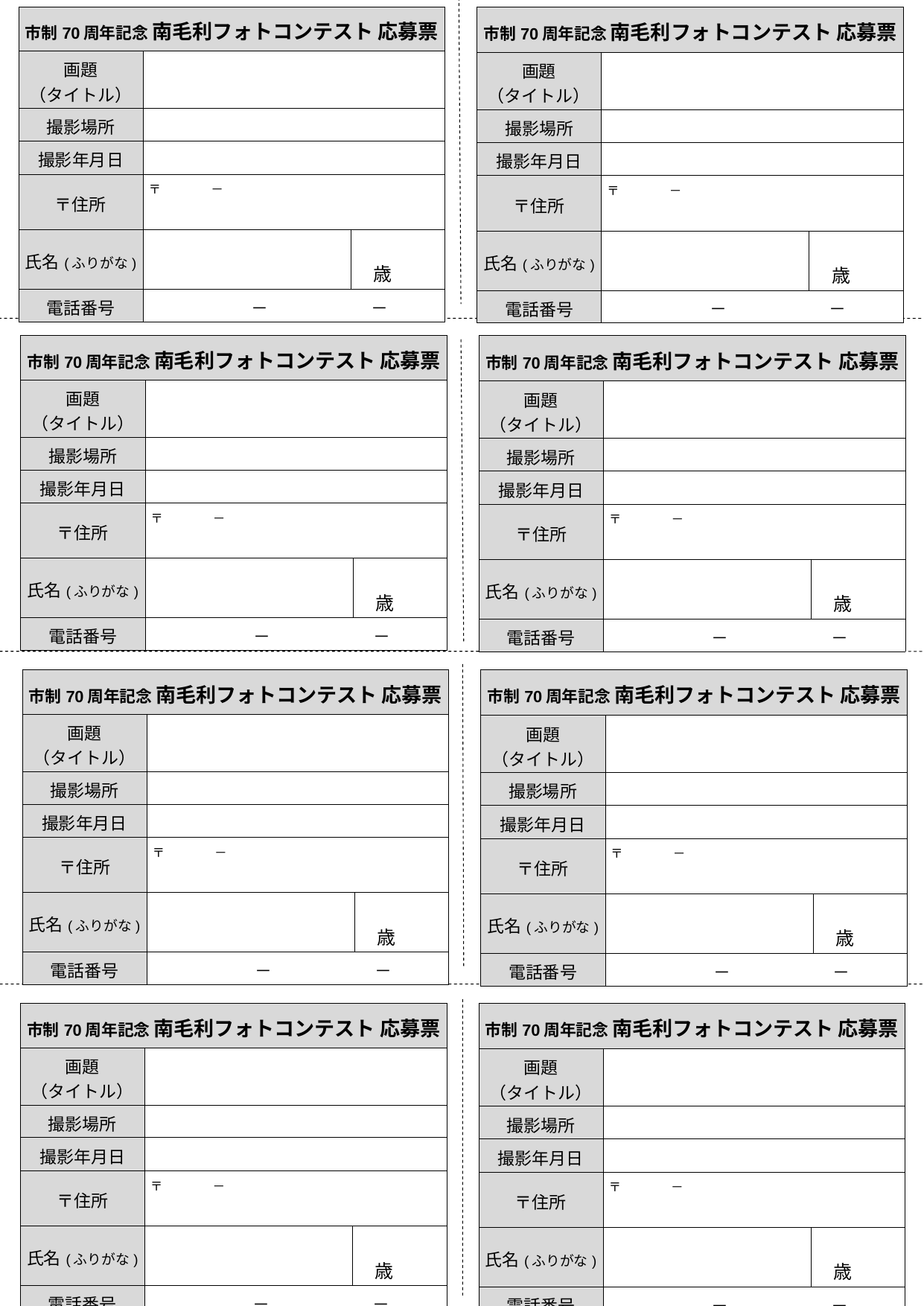

| 市制70周年記念 南毛利フォトコンテスト 応募票 |  |  |
| --- | --- | --- |
| 画題 （タイトル） |  |  |
| 撮影場所 |  |  |
| 撮影年月日 |  |  |
| 〒住所 | 〒　　　　－ |  |
| 氏名(ふりがな) |  | 歳 |
| 電話番号 | －　　　　　　－ |  |
| 市制70周年記念 南毛利フォトコンテスト 応募票 |  |  |
| --- | --- | --- |
| 画題 （タイトル） |  |  |
| 撮影場所 |  |  |
| 撮影年月日 |  |  |
| 〒住所 | 〒　　　　－ |  |
| 氏名(ふりがな) |  | 歳 |
| 電話番号 | －　　　　　　－ |  |

| 市制70周年記念 南毛利フォトコンテスト 応募票 |  |  |
| --- | --- | --- |
| 画題 （タイトル） |  |  |
| 撮影場所 |  |  |
| 撮影年月日 |  |  |
| 〒住所 | 〒　　　　－ |  |
| 氏名(ふりがな) |  | 歳 |
| 電話番号 | －　　　　　　－ |  |
| 市制70周年記念 南毛利フォトコンテスト 応募票 |  |  |
| --- | --- | --- |
| 画題 （タイトル） |  |  |
| 撮影場所 |  |  |
| 撮影年月日 |  |  |
| 〒住所 | 〒　　　　－ |  |
| 氏名(ふりがな) |  | 歳 |
| 電話番号 | －　　　　　　－ |  |

| 市制70周年記念 南毛利フォトコンテスト 応募票 |  |  |
| --- | --- | --- |
| 画題 （タイトル） |  |  |
| 撮影場所 |  |  |
| 撮影年月日 |  |  |
| 〒住所 | 〒　　　　－ |  |
| 氏名(ふりがな) |  | 歳 |
| 電話番号 | －　　　　　　－ |  |
| 市制70周年記念 南毛利フォトコンテスト 応募票 |  |  |
| --- | --- | --- |
| 画題 （タイトル） |  |  |
| 撮影場所 |  |  |
| 撮影年月日 |  |  |
| 〒住所 | 〒　　　　－ |  |
| 氏名(ふりがな) |  | 歳 |
| 電話番号 | －　　　　　　－ |  |

| 市制70周年記念 南毛利フォトコンテスト 応募票 |  |  |
| --- | --- | --- |
| 画題 （タイトル） |  |  |
| 撮影場所 |  |  |
| 撮影年月日 |  |  |
| 〒住所 | 〒　　　　－ |  |
| 氏名(ふりがな) |  | 歳 |
| 電話番号 | －　　　　　　－ |  |
| 市制70周年記念 南毛利フォトコンテスト 応募票 |  |  |
| --- | --- | --- |
| 画題 （タイトル） |  |  |
| 撮影場所 |  |  |
| 撮影年月日 |  |  |
| 〒住所 | 〒　　　　－ |  |
| 氏名(ふりがな) |  | 歳 |
| 電話番号 | －　　　　　　－ |  |